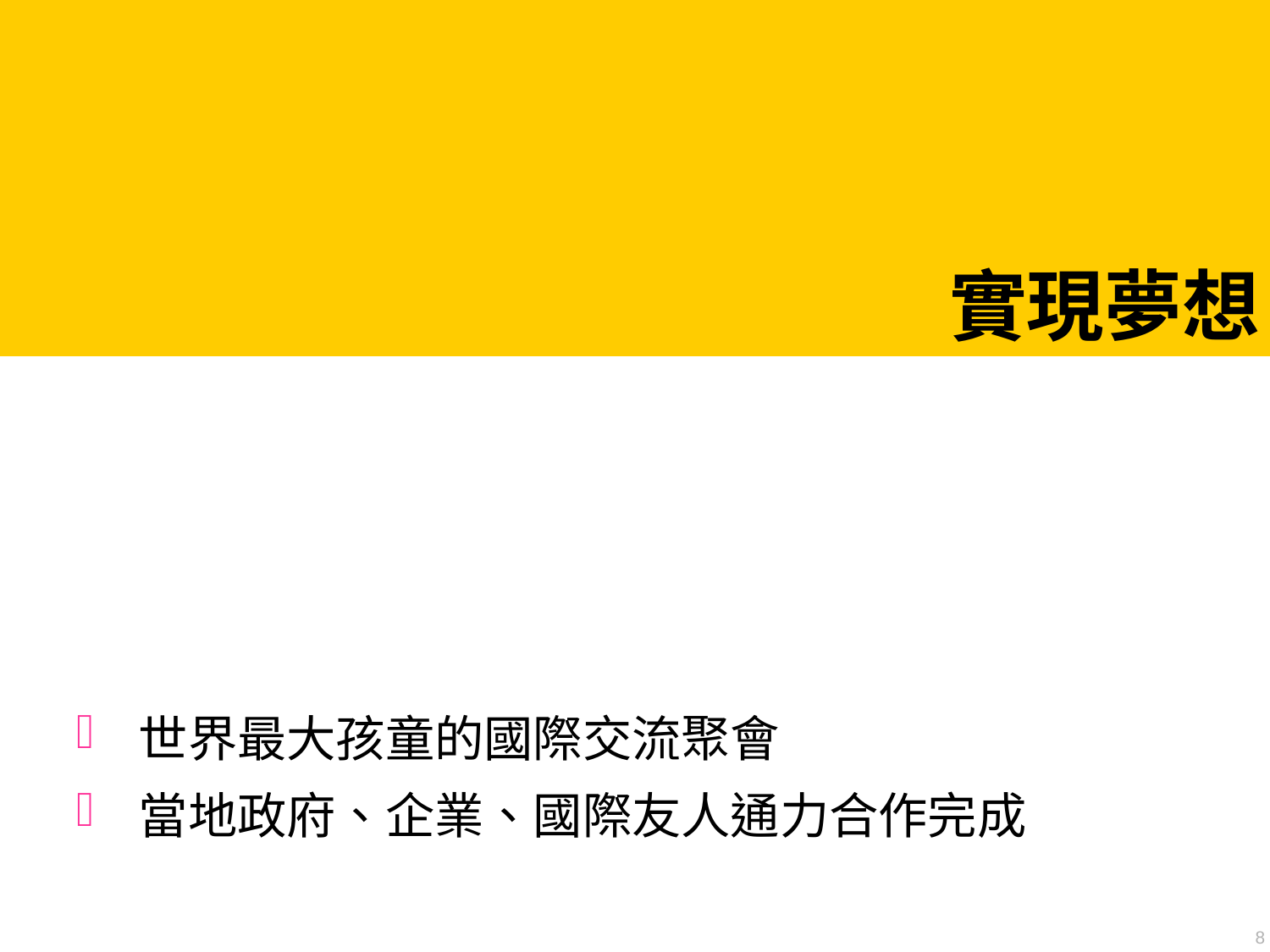

# 實現夢想
世界最大孩童的國際交流聚會
當地政府、企業、國際友人通力合作完成
8